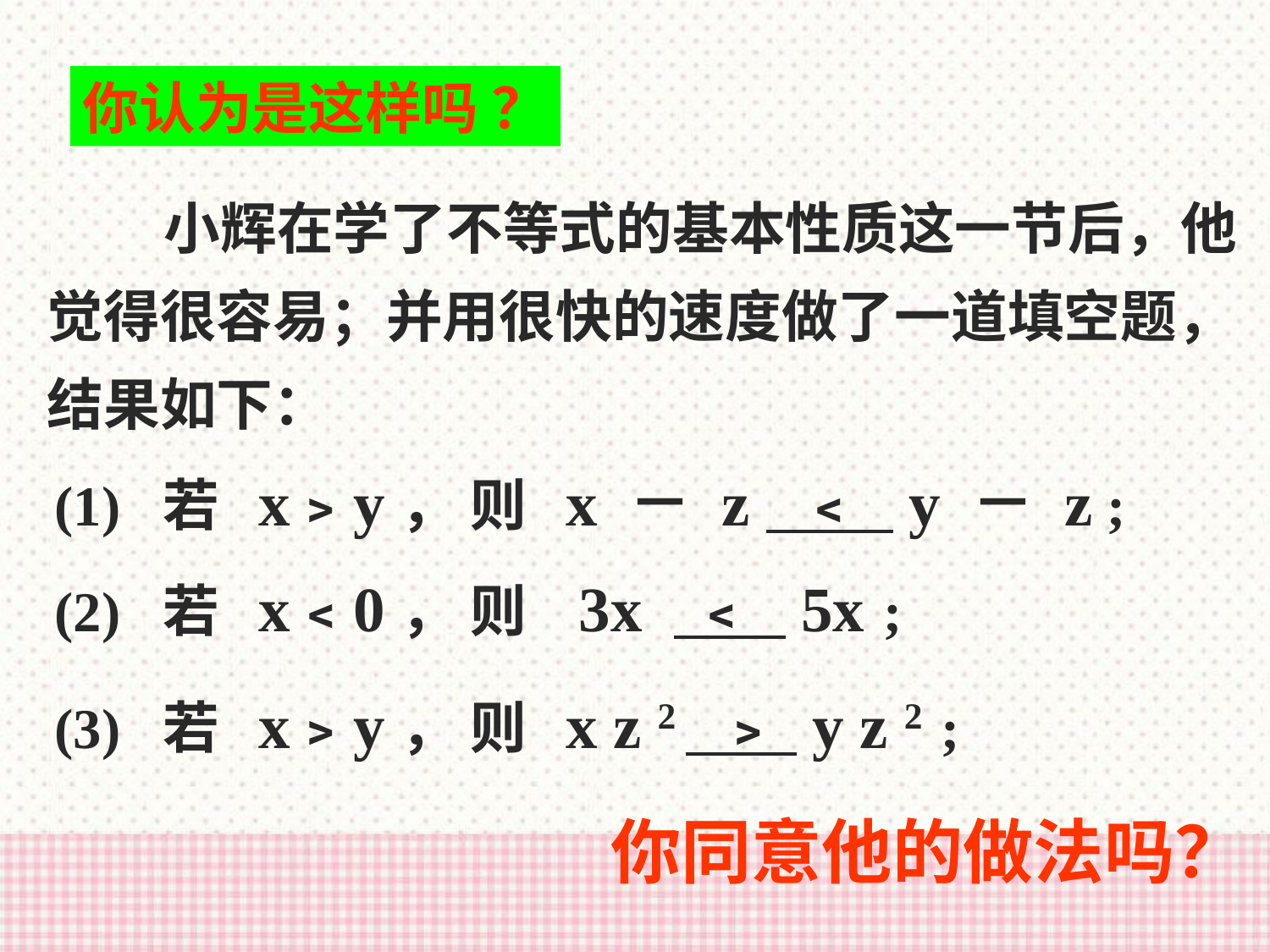

你认为是这样吗 ？
        小辉在学了不等式的基本性质这一节后，他觉得很容易；并用很快的速度做了一道填空题，结果如下：
(1)  若  x﹥y， 则  x － z   ﹤   y － z ;
(2)  若  x﹤0， 则   3x   ﹤   5x  ;
(3)  若  x﹥y， 则  x z 2   ﹥  y z 2  ;
你同意他的做法吗？